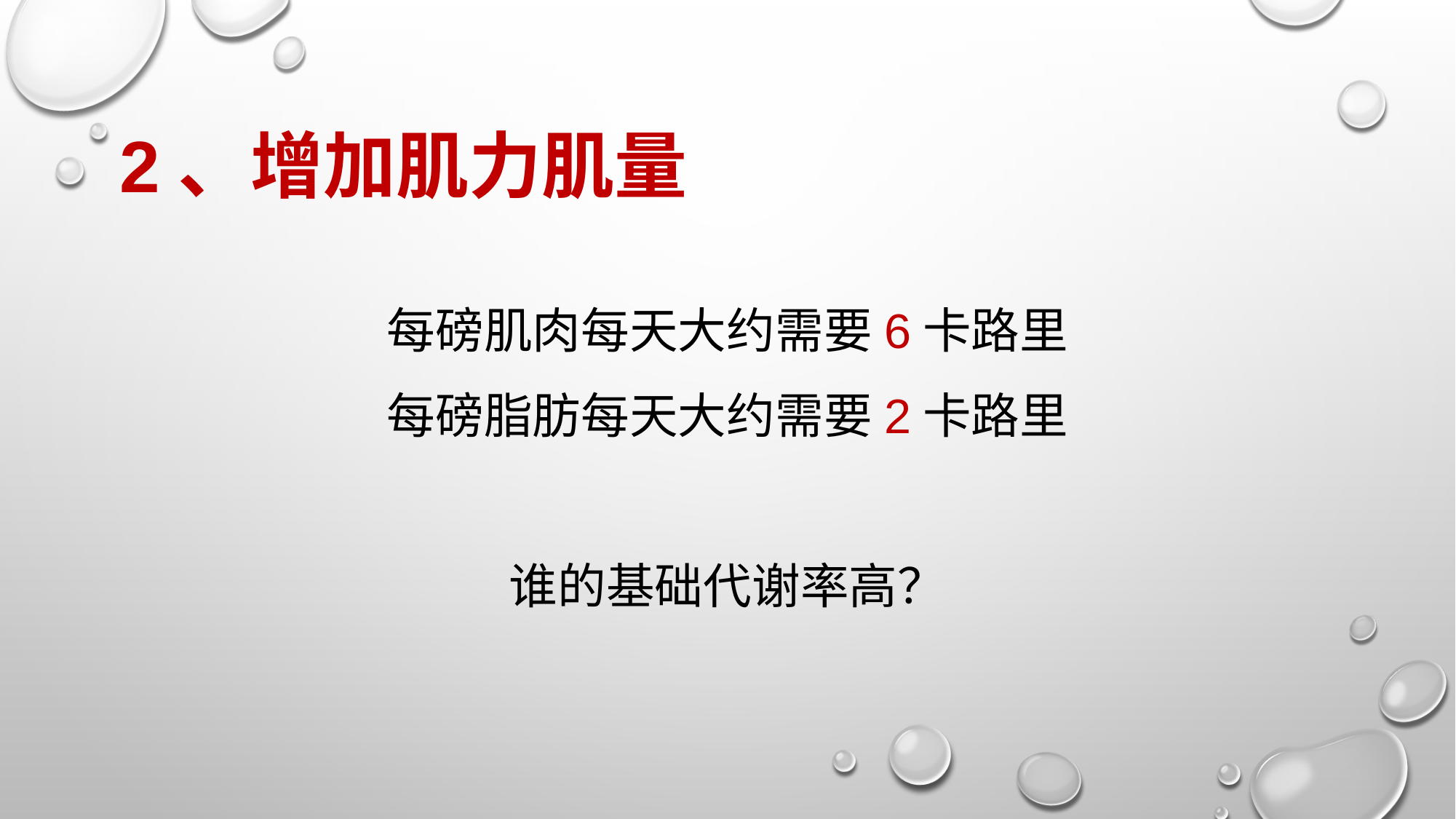

# 2、增加肌力肌量
每磅肌肉每天大约需要6卡路里
每磅脂肪每天大约需要2卡路里

谁的基础代谢率高？